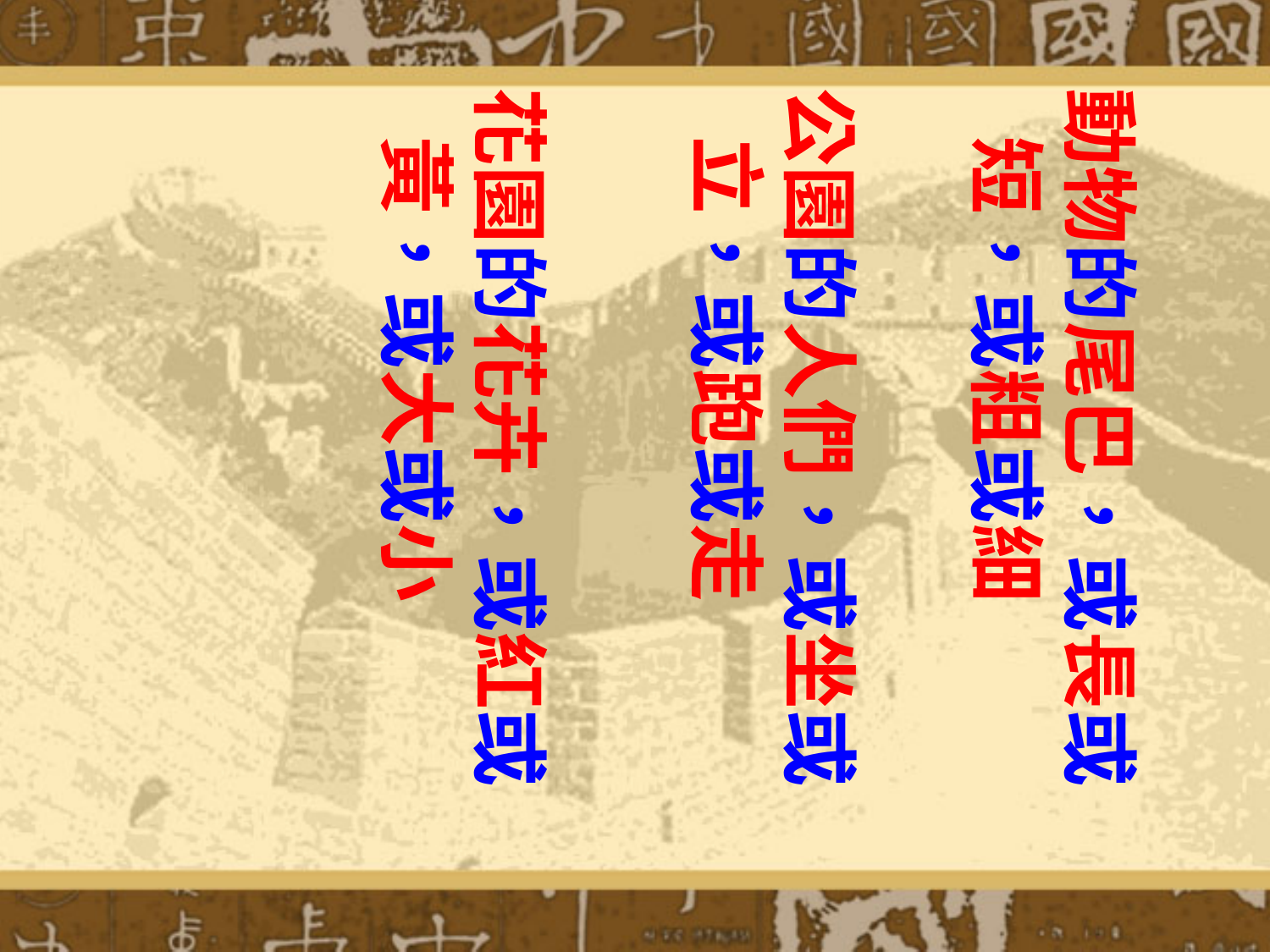

花園的花卉，或紅或黃，或大或小
公園的人們，或坐或立，或跑或走
動物的尾巴，或長或短，或粗或細